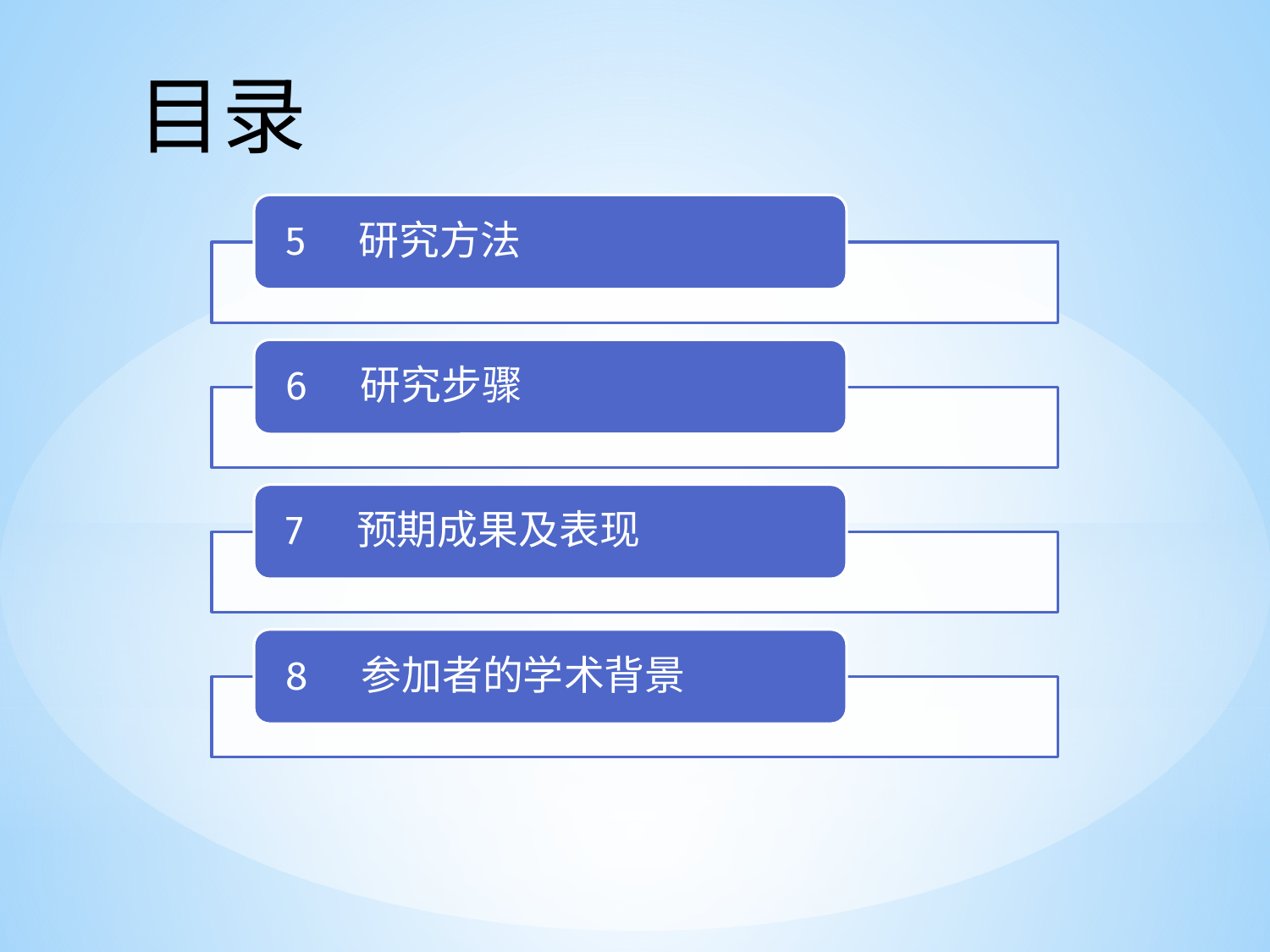

目录
5    研究方法
6    研究步骤
7    预期成果及表现
8    参加者的学术背景